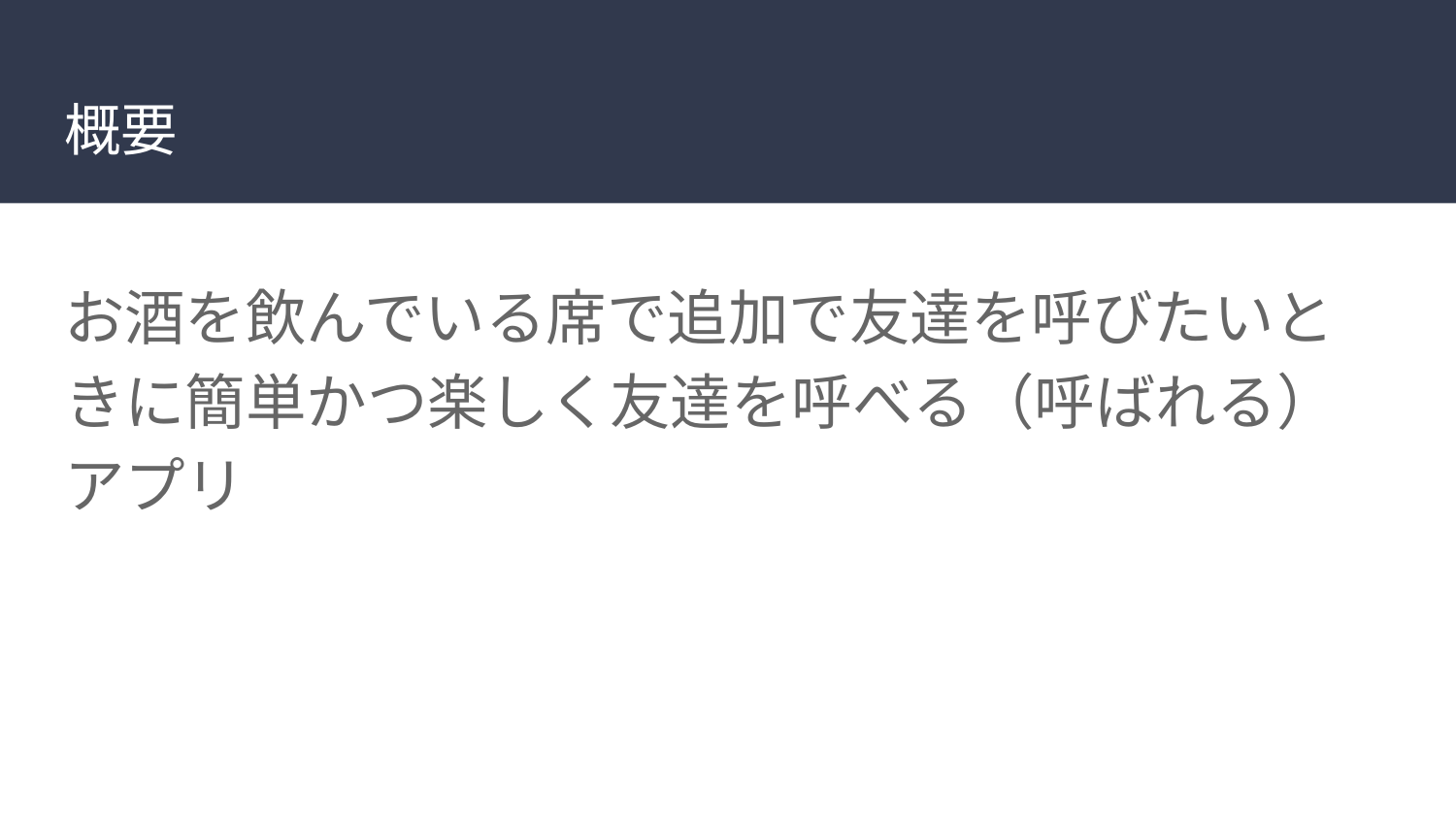

# 概要
お酒を飲んでいる席で追加で友達を呼びたいときに簡単かつ楽しく友達を呼べる（呼ばれる）アプリ